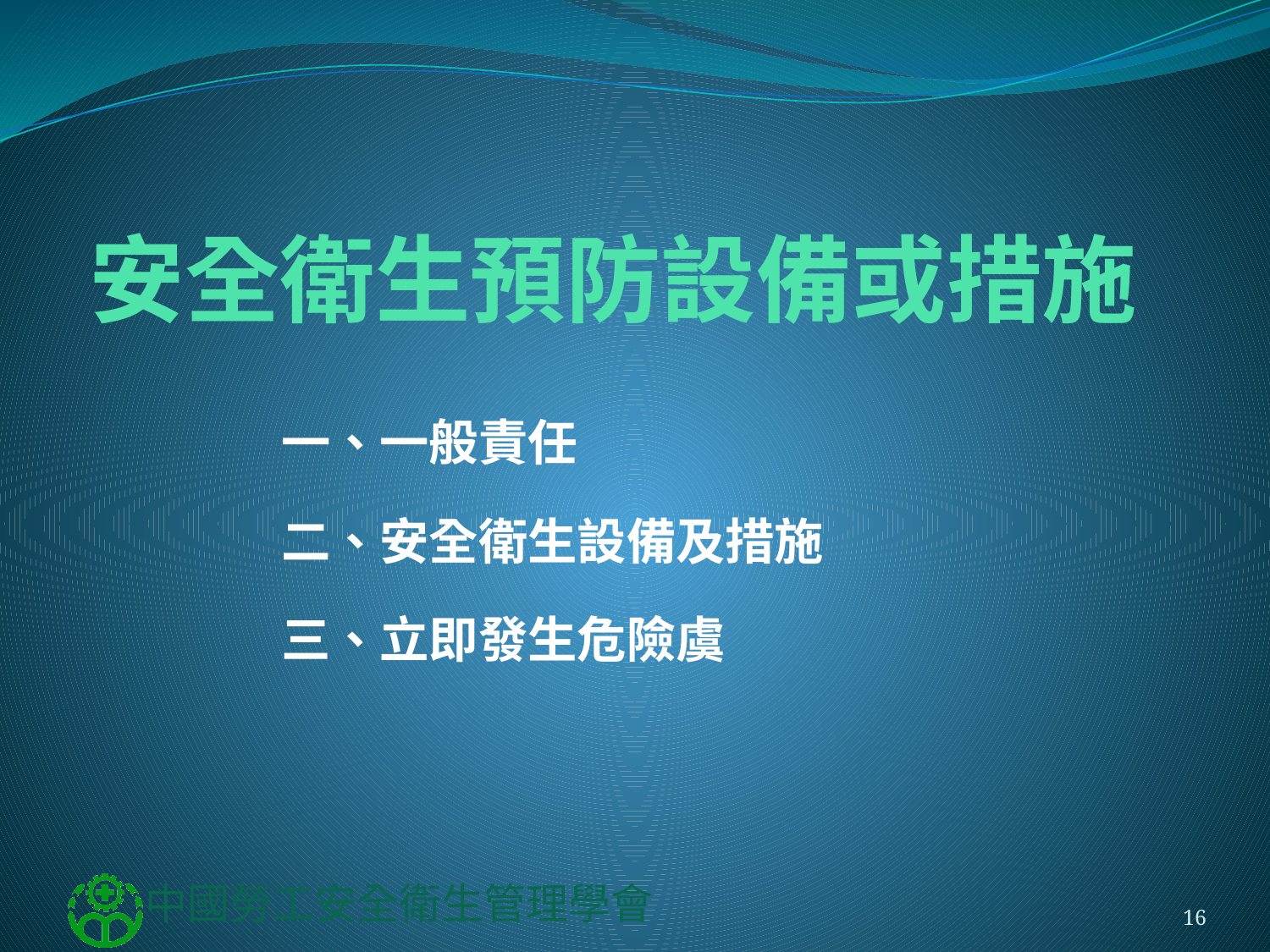

# 安全衛生預防設備或措施
一、一般責任
二、安全衛生設備及措施
三、立即發生危險虞
16